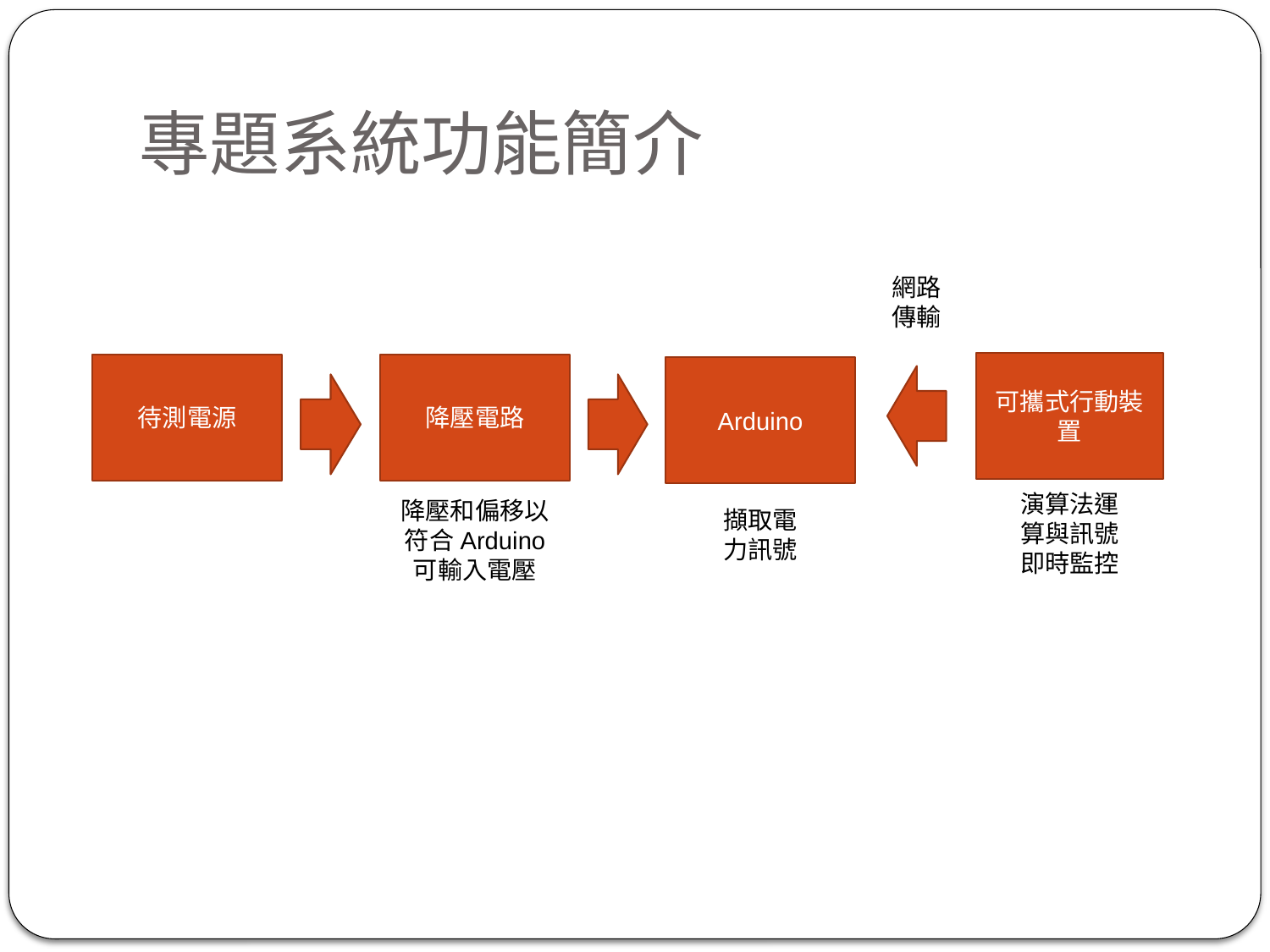

# 專題系統功能簡介
網路
傳輸
可攜式行動裝置
演算法運算與訊號即時監控
待測電源
降壓電路
降壓和偏移以符合Arduino
可輸入電壓
Arduino
擷取電力訊號